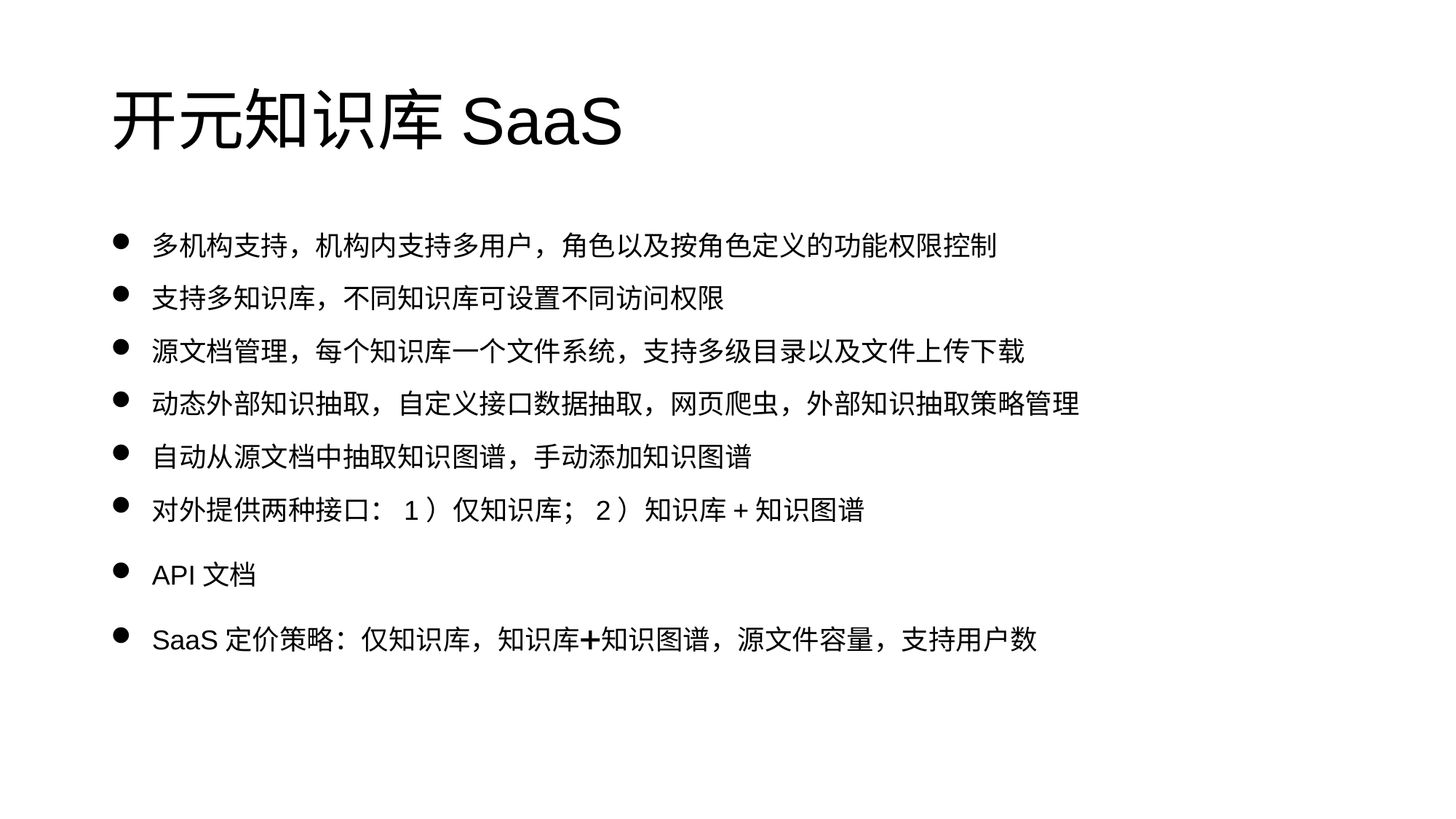

# 开元知识库SaaS
多机构支持，机构内支持多用户，角色以及按角色定义的功能权限控制
支持多知识库，不同知识库可设置不同访问权限
源文档管理，每个知识库一个文件系统，支持多级目录以及文件上传下载
动态外部知识抽取，自定义接口数据抽取，网页爬虫，外部知识抽取策略管理
自动从源文档中抽取知识图谱，手动添加知识图谱
对外提供两种接口：1）仅知识库；2）知识库+知识图谱
API文档
SaaS定价策略：仅知识库，知识库➕知识图谱，源文件容量，支持用户数